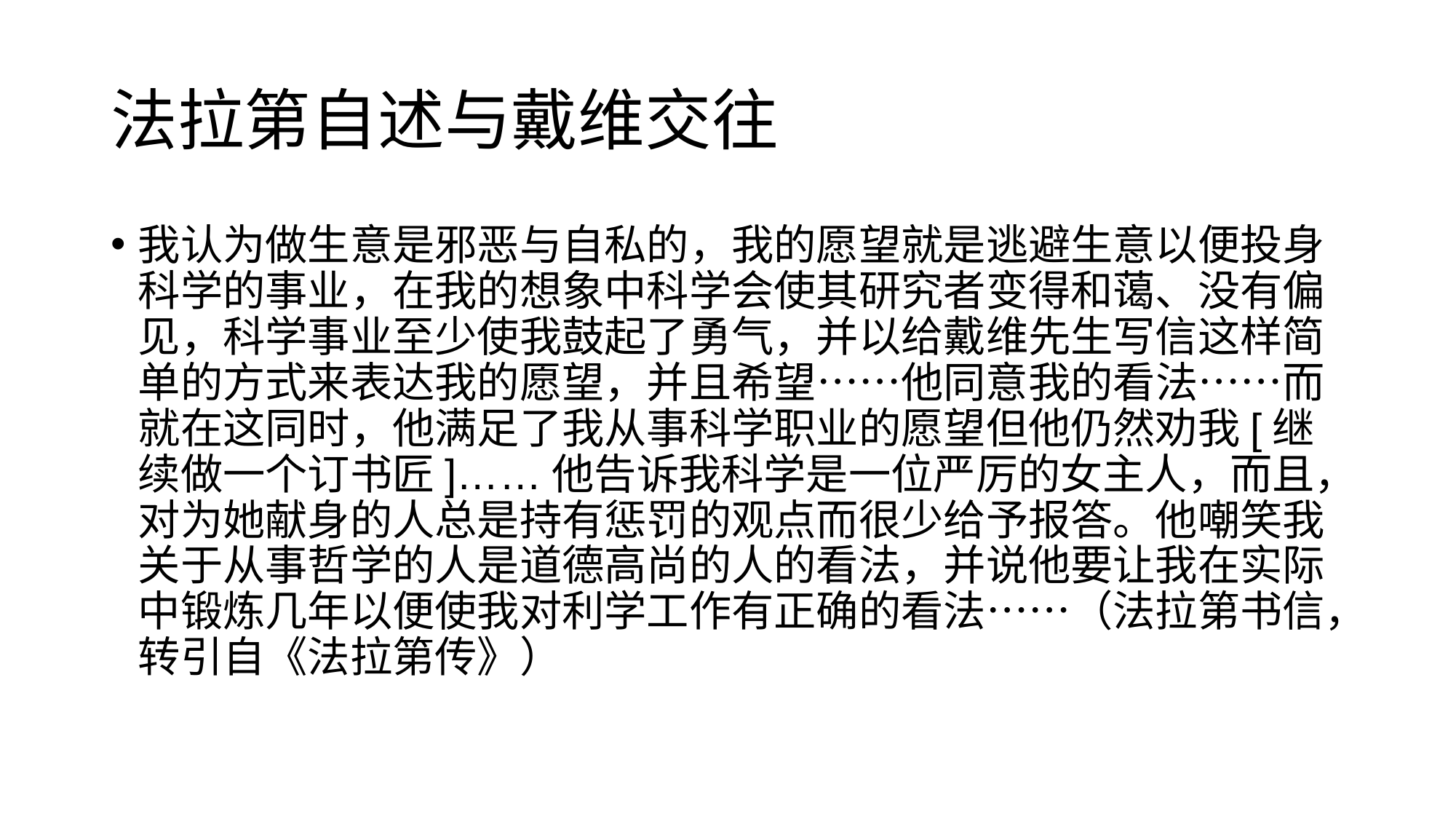

# 法拉第自述与戴维交往
我认为做生意是邪恶与自私的，我的愿望就是逃避生意以便投身科学的事业，在我的想象中科学会使其研究者变得和蔼、没有偏见，科学事业至少使我鼓起了勇气，并以给戴维先生写信这样简单的方式来表达我的愿望，并且希望……他同意我的看法……而就在这同时，他满足了我从事科学职业的愿望但他仍然劝我[继续做一个订书匠]……他告诉我科学是一位严厉的女主人，而且，对为她献身的人总是持有惩罚的观点而很少给予报答。他嘲笑我关于从事哲学的人是道德高尚的人的看法，并说他要让我在实际中锻炼几年以便使我对利学工作有正确的看法……（法拉第书信，转引自《法拉第传》）